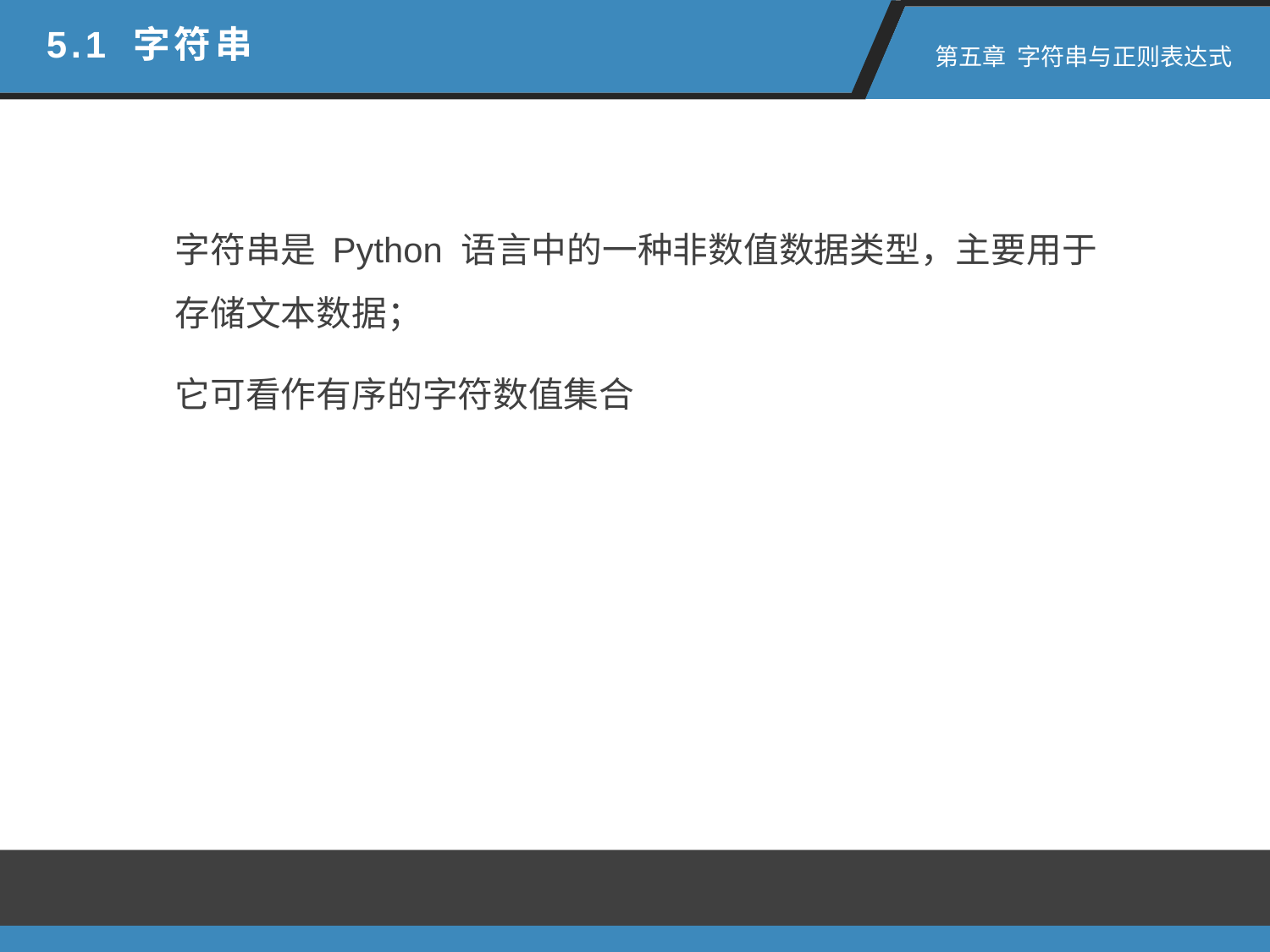

5.1 字符串
  第五章  字符串与正则表达式
字符串是 Python 语言中的一种非数值数据类型，主要用于存储文本数据；
它可看作有序的字符数值集合